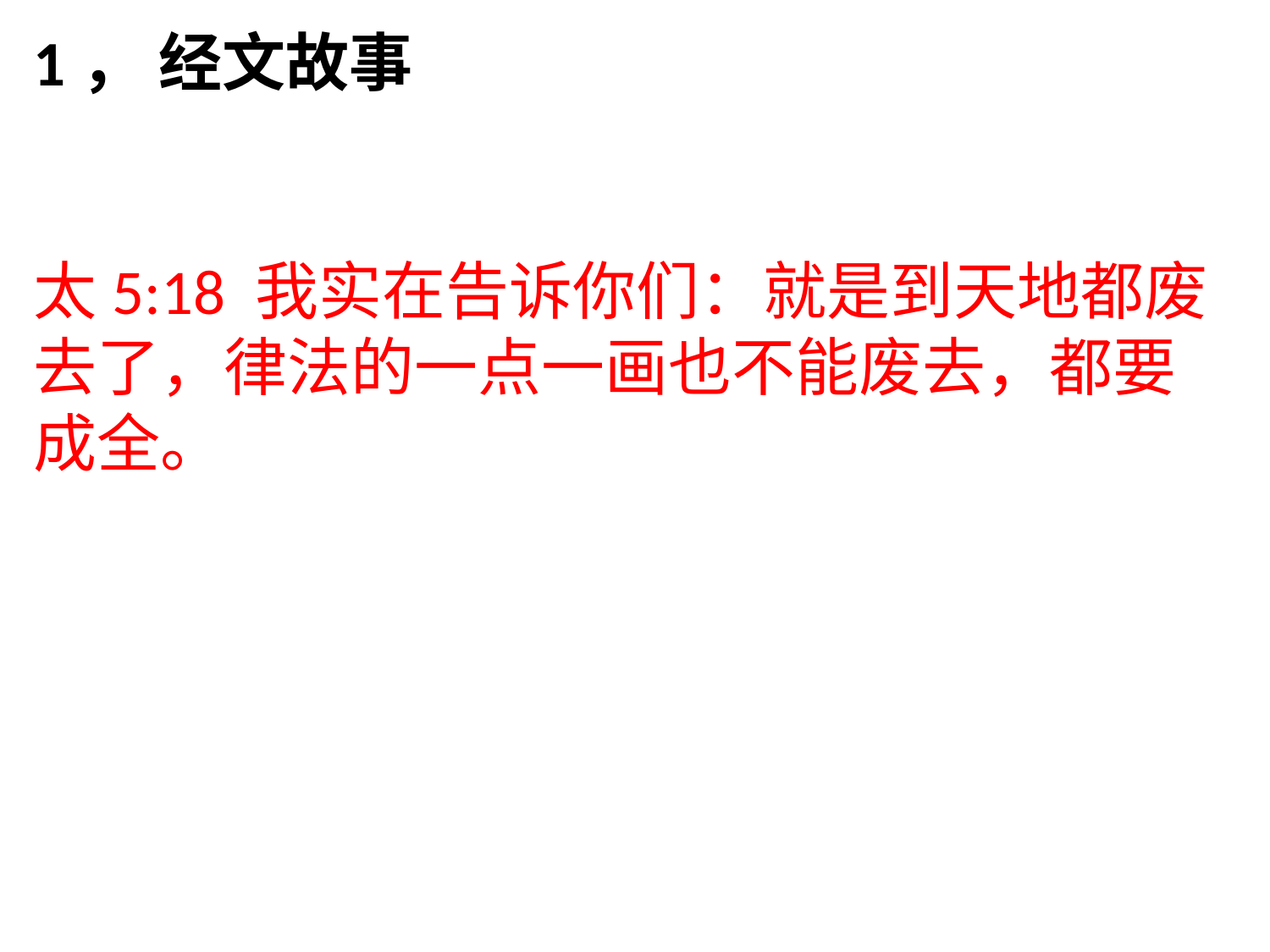

1， 经文故事

太5:18 我实在告诉你们：就是到天地都废去了，律法的一点一画也不能废去，都要成全。